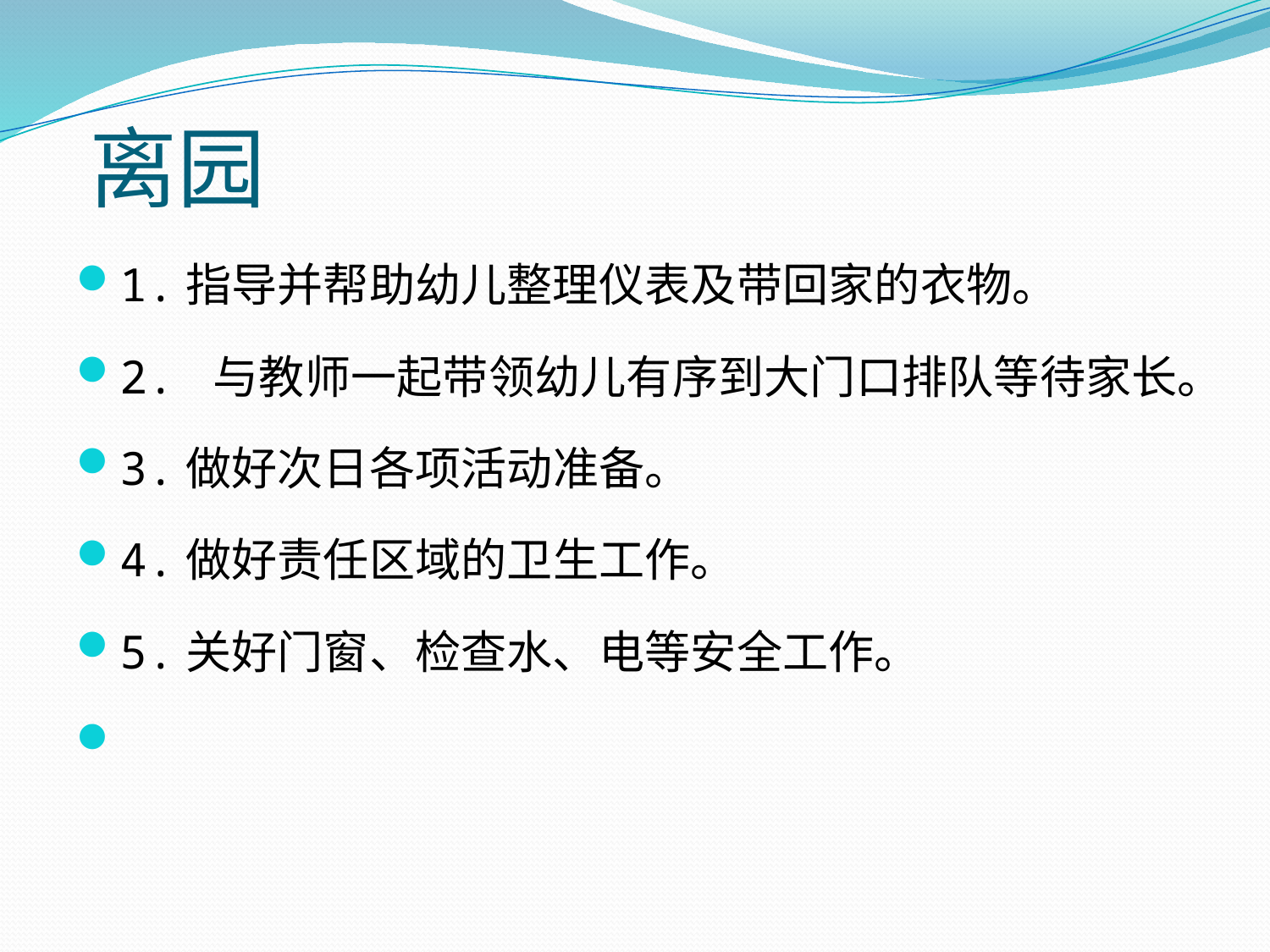

# 离园
1.指导并帮助幼儿整理仪表及带回家的衣物。
2. 与教师一起带领幼儿有序到大门口排队等待家长。
3.做好次日各项活动准备。
4.做好责任区域的卫生工作。
5.关好门窗、检查水、电等安全工作。